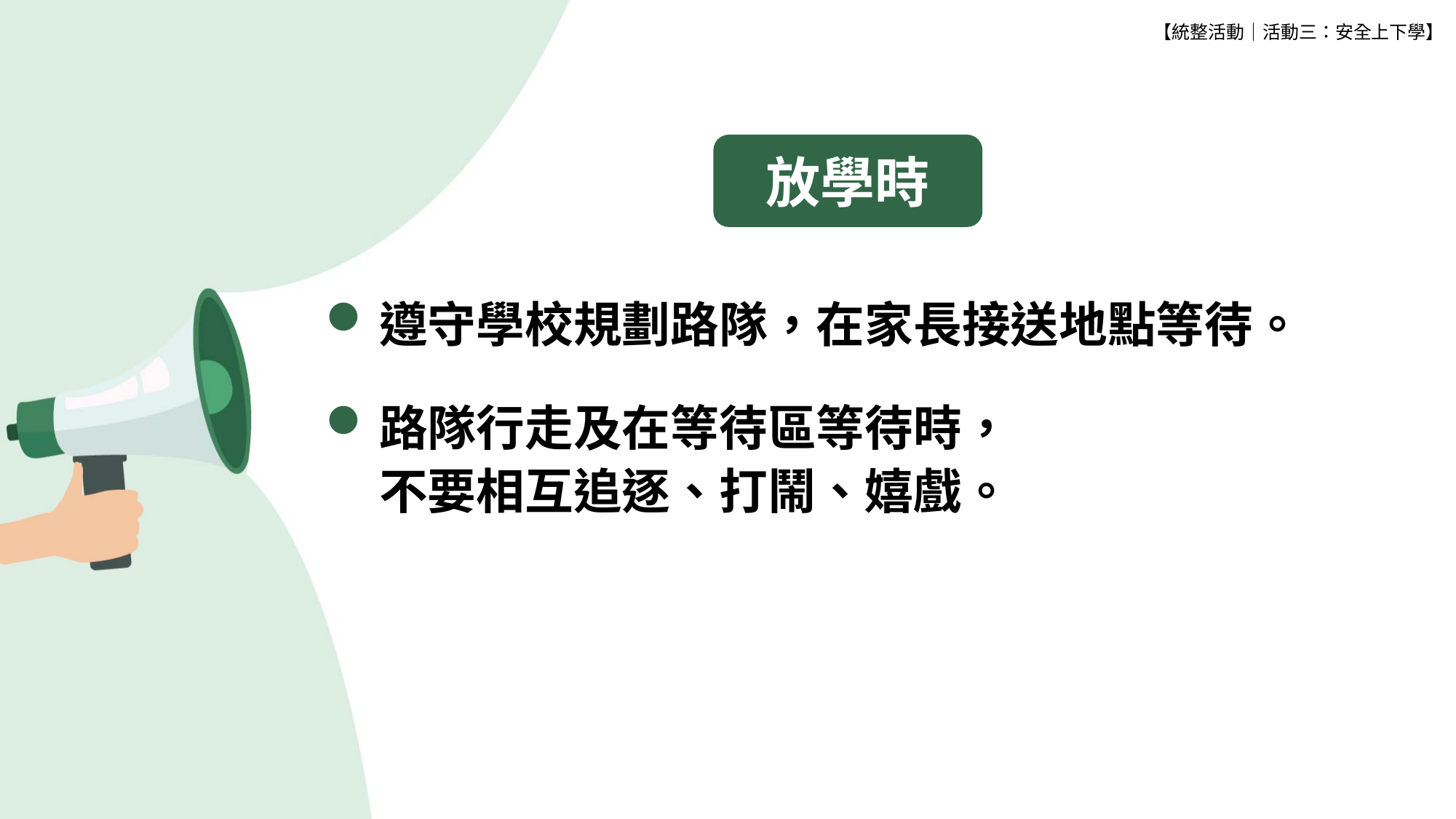

【統整活動│活動三：安全上下學】
放學時
遵守學校規劃路隊，在家長接送地點等待。
路隊行走及在等待區等待時，不要相互追逐、打鬧、嬉戲。